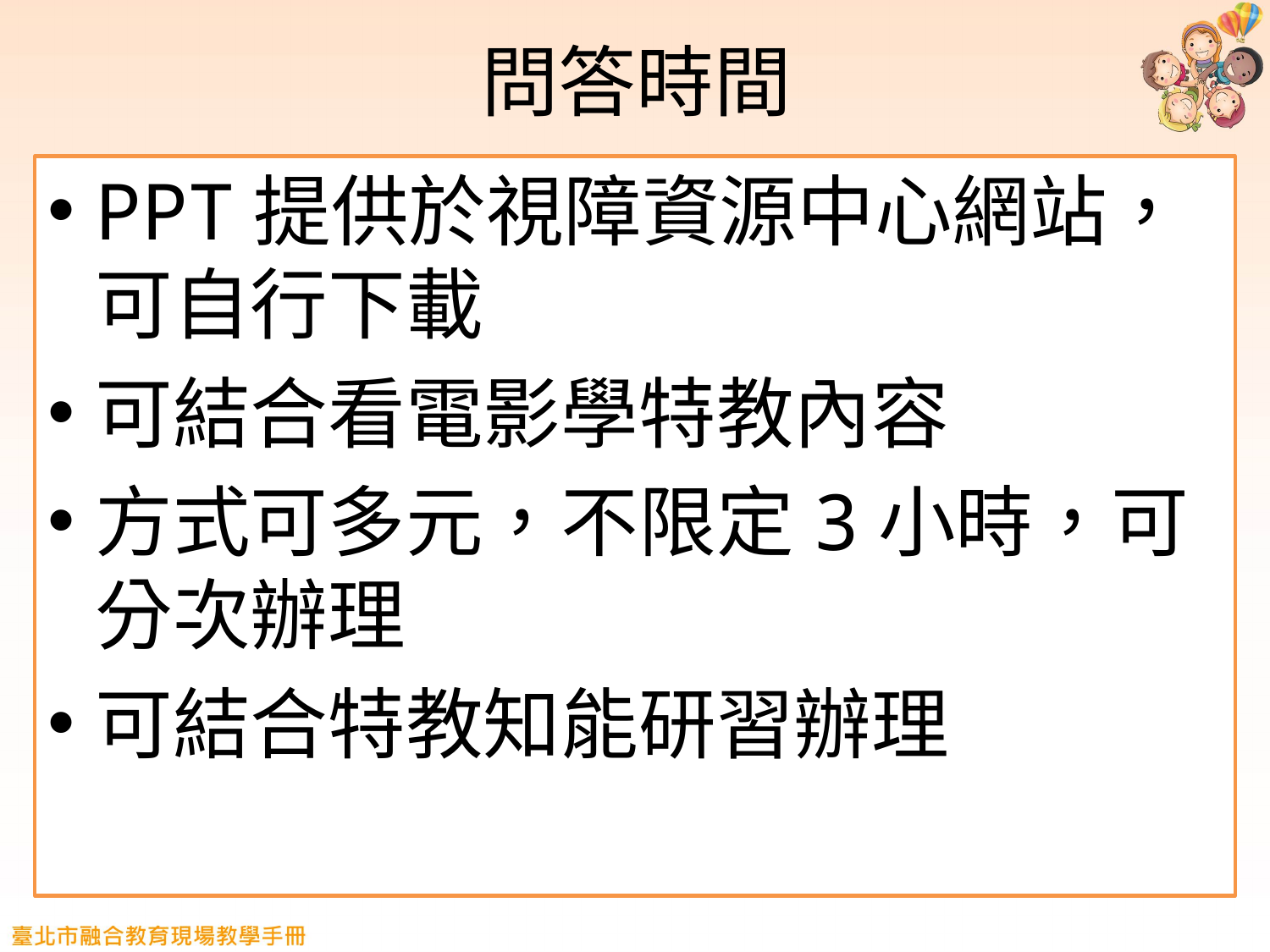

# 問答時間
PPT提供於視障資源中心網站，可自行下載
可結合看電影學特教內容
方式可多元，不限定3小時，可分次辦理
可結合特教知能研習辦理